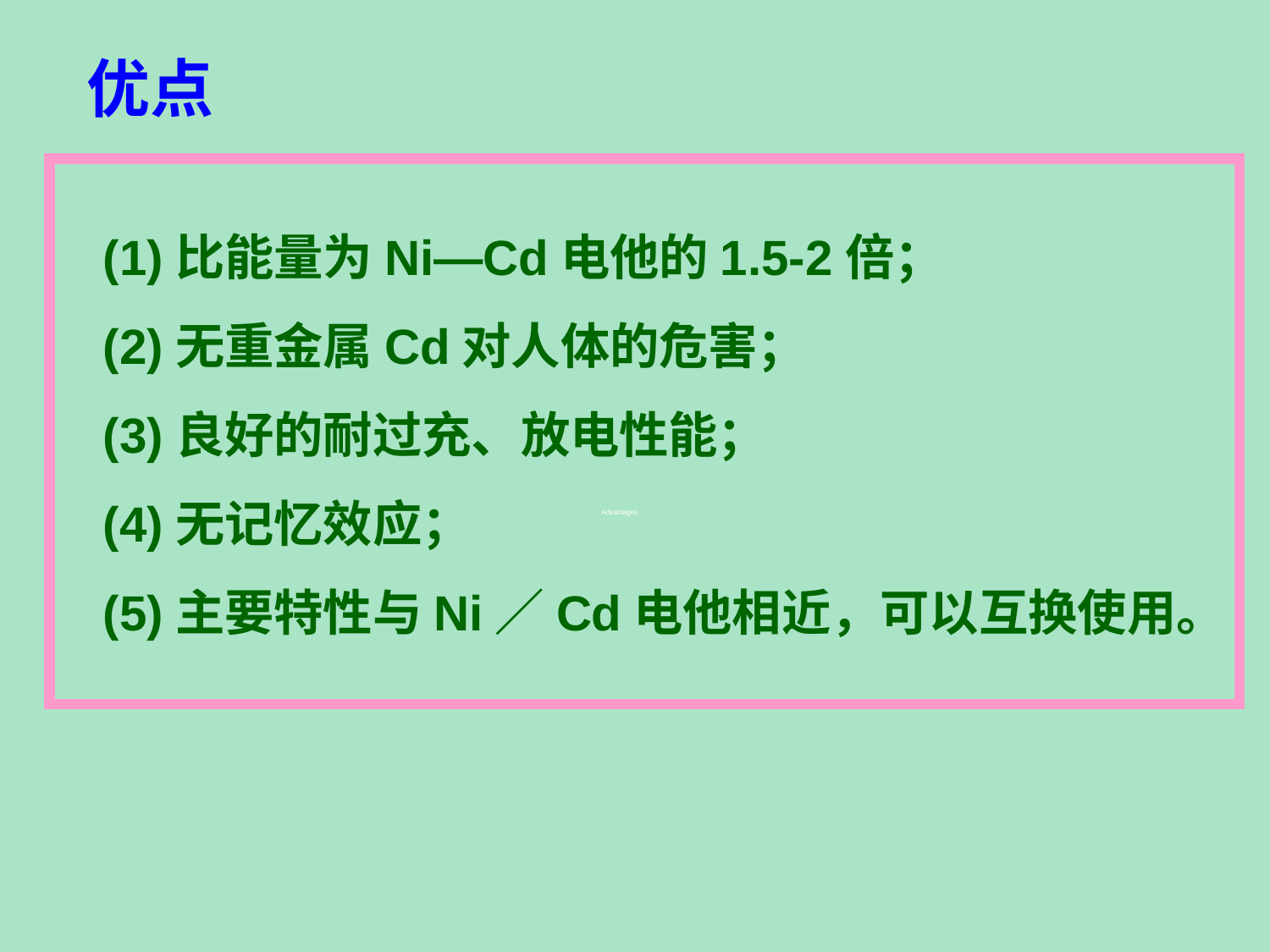

优点

(1)比能量为Ni—Cd电他的1.5-2倍；
(2)无重金属Cd对人体的危害；
(3)良好的耐过充、放电性能；
(4)无记忆效应；
(5)主要特性与Ni／Cd电他相近，可以互换使用。
Advantages